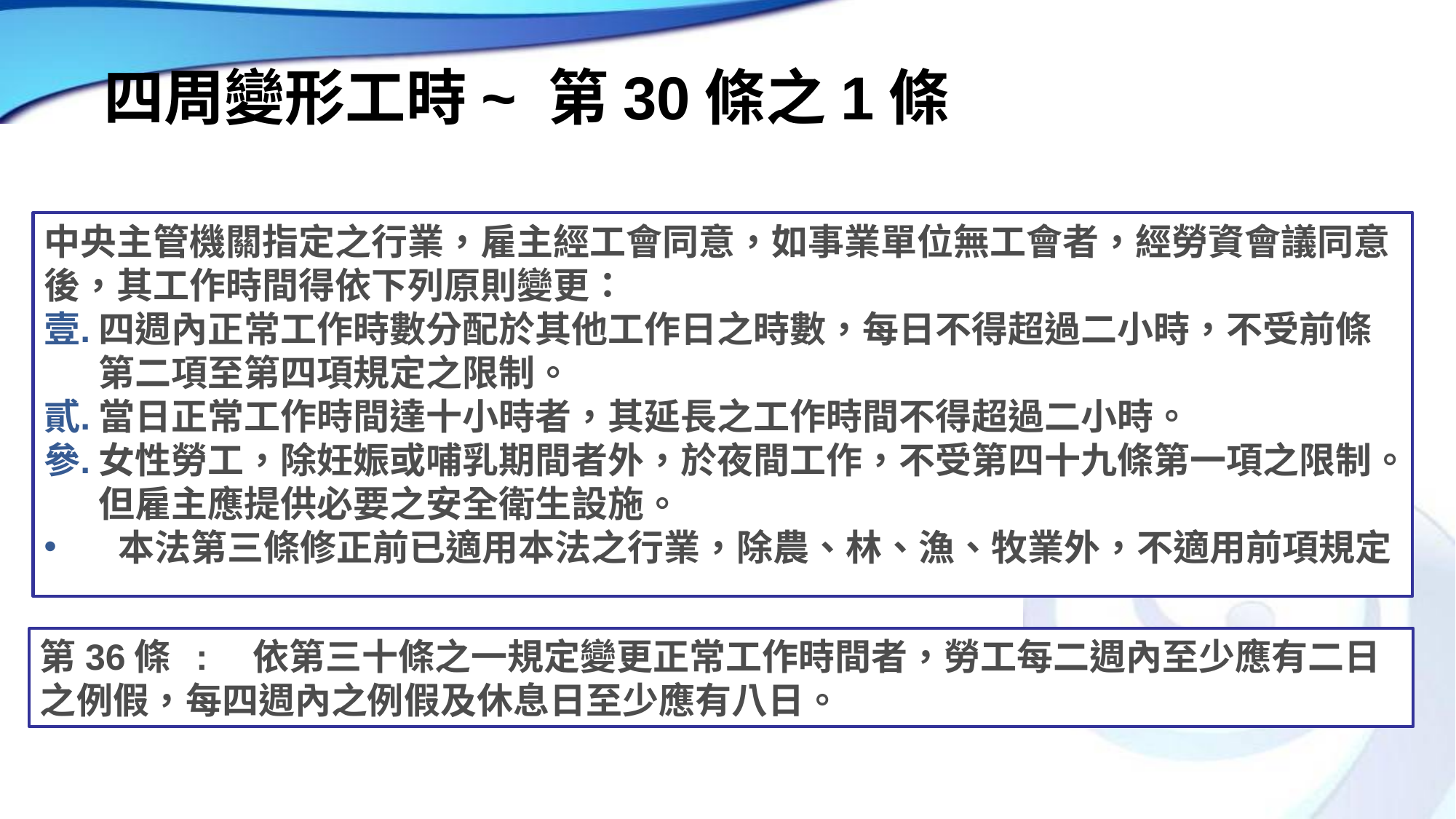

# 四周變形工時~ 第30條之1條
中央主管機關指定之行業，雇主經工會同意，如事業單位無工會者，經勞資會議同意後，其工作時間得依下列原則變更：
四週內正常工作時數分配於其他工作日之時數，每日不得超過二小時，不受前條第二項至第四項規定之限制。
當日正常工作時間達十小時者，其延長之工作時間不得超過二小時。
女性勞工，除妊娠或哺乳期間者外，於夜間工作，不受第四十九條第一項之限制。但雇主應提供必要之安全衛生設施。
   本法第三條修正前已適用本法之行業，除農、林、漁、牧業外，不適用前項規定
第36條  :　依第三十條之一規定變更正常工作時間者，勞工每二週內至少應有二日之例假，每四週內之例假及休息日至少應有八日。